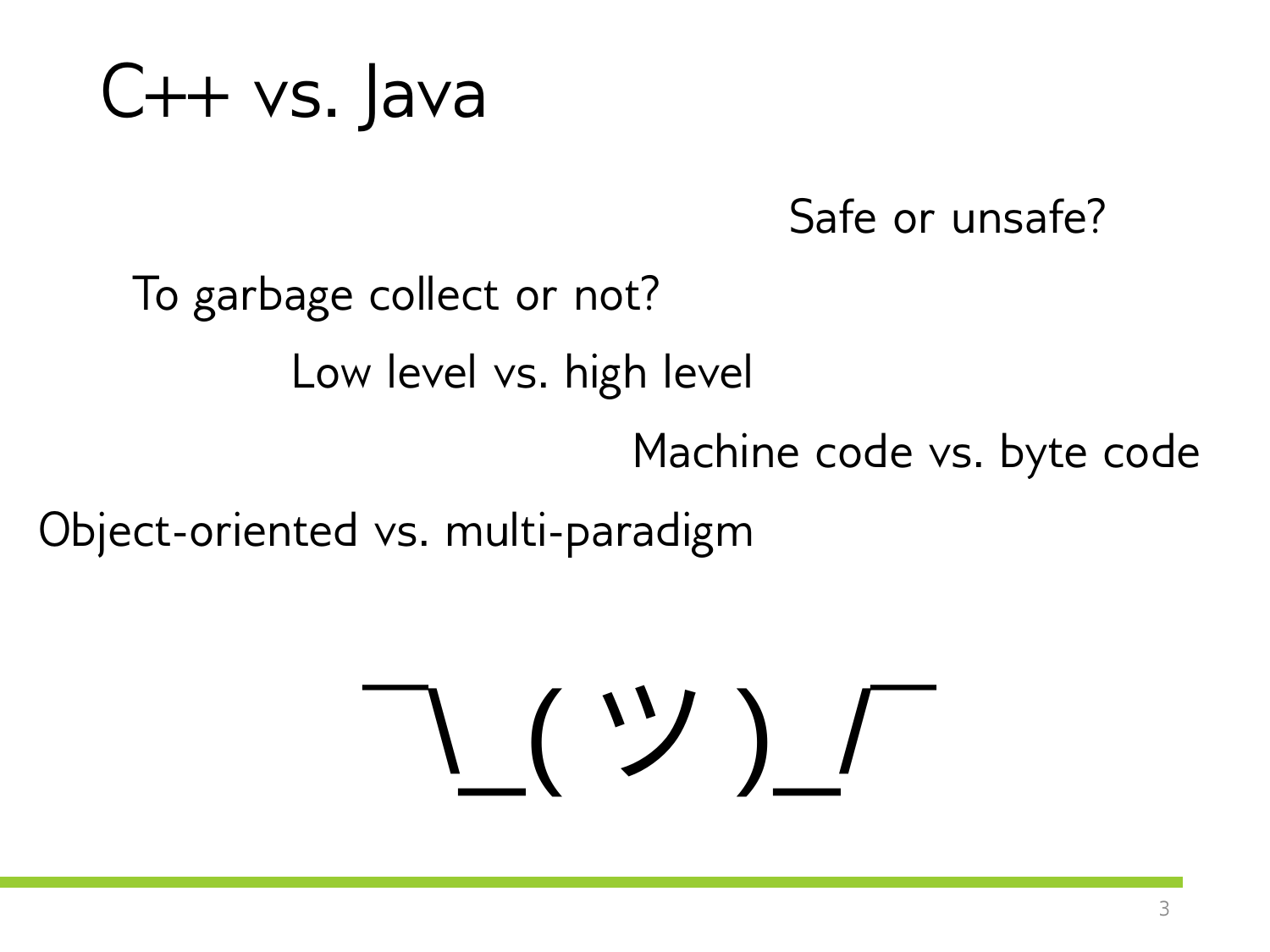

# C++ vs. Java
Safe or unsafe?
To garbage collect or not?
Low level vs. high level
Machine code vs. byte code
Object-oriented vs. multi-paradigm
¯\_(ツ)_/¯
3